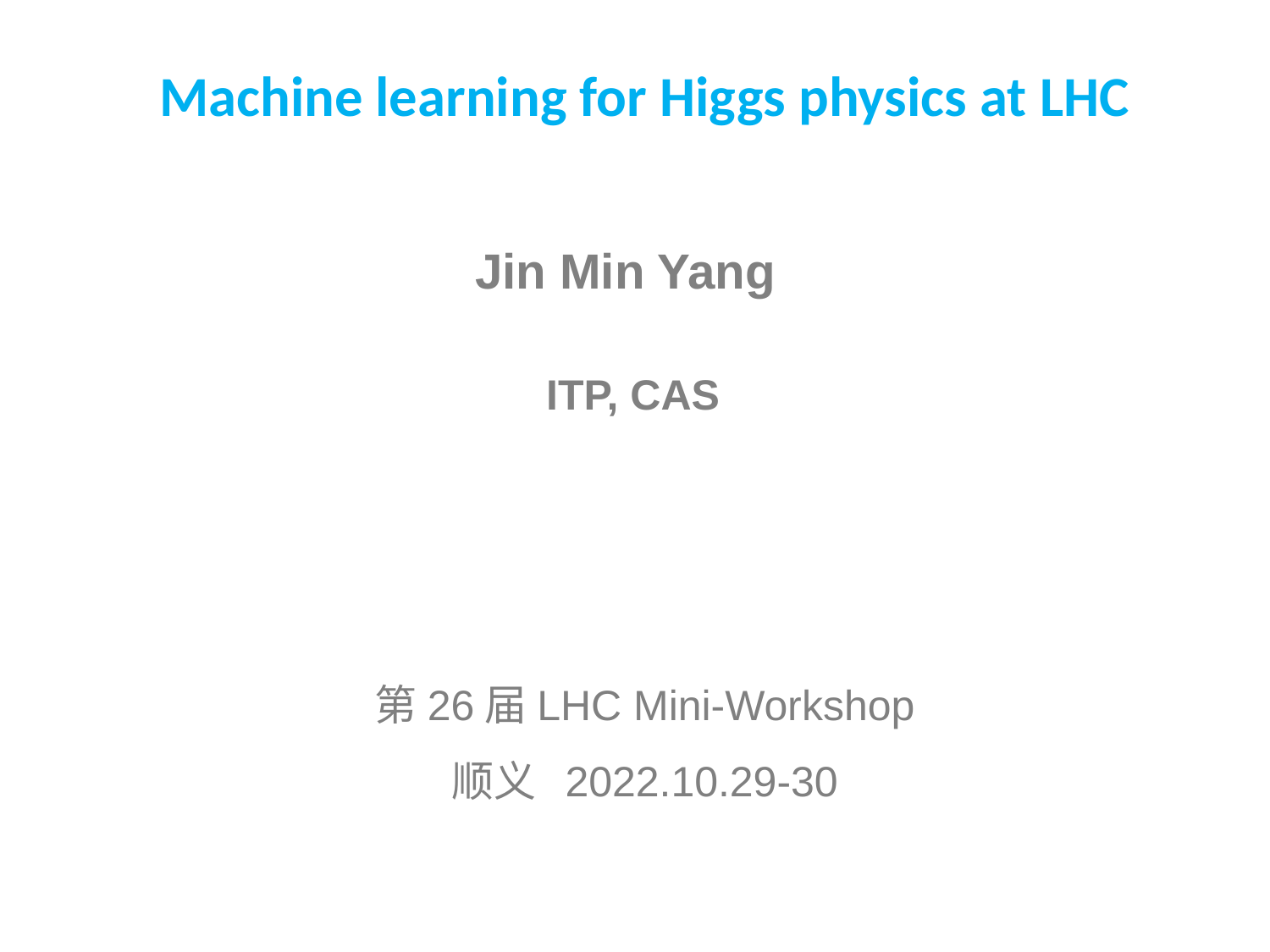

Machine learning for Higgs physics at LHC

Jin Min Yang
ITP, CAS
第26届LHC Mini-Workshop
顺义  2022.10.29-30